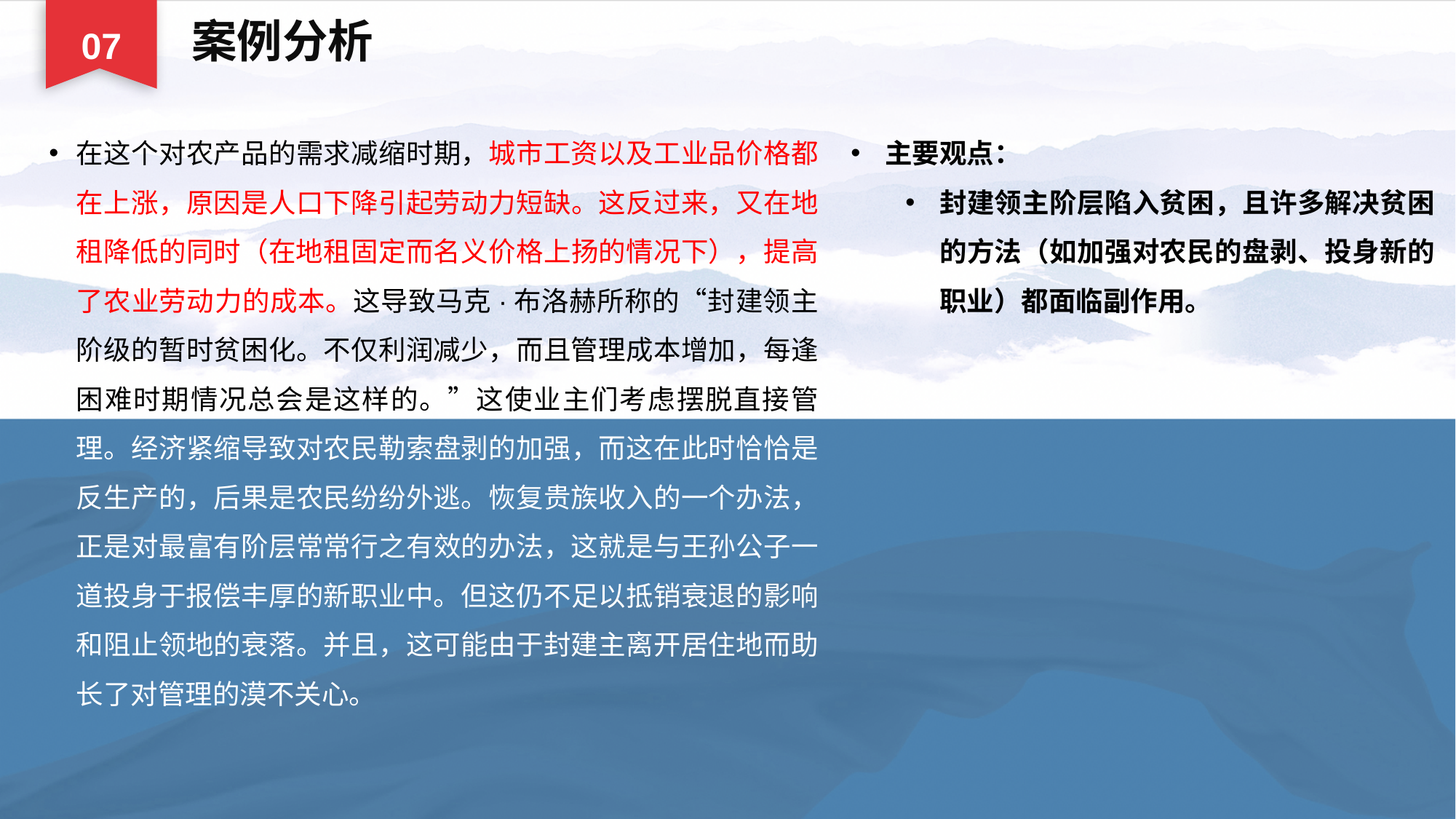

07
案例分析
在这个对农产品的需求减缩时期，城市工资以及工业品价格都在上涨，原因是人口下降引起劳动力短缺。这反过来，又在地租降低的同时（在地租固定而名义价格上扬的情况下），提高了农业劳动力的成本。这导致马克·布洛赫所称的“封建领主阶级的暂时贫困化。不仅利润减少，而且管理成本增加，每逢困难时期情况总会是这样的。”这使业主们考虑摆脱直接管理。经济紧缩导致对农民勒索盘剥的加强，而这在此时恰恰是反生产的，后果是农民纷纷外逃。恢复贵族收入的一个办法，正是对最富有阶层常常行之有效的办法，这就是与王孙公子一道投身于报偿丰厚的新职业中。但这仍不足以抵销衰退的影响和阻止领地的衰落。并且，这可能由于封建主离开居住地而助长了对管理的漠不关心。
主要观点：
封建领主阶层陷入贫困，且许多解决贫困的方法（如加强对农民的盘剥、投身新的职业）都面临副作用。